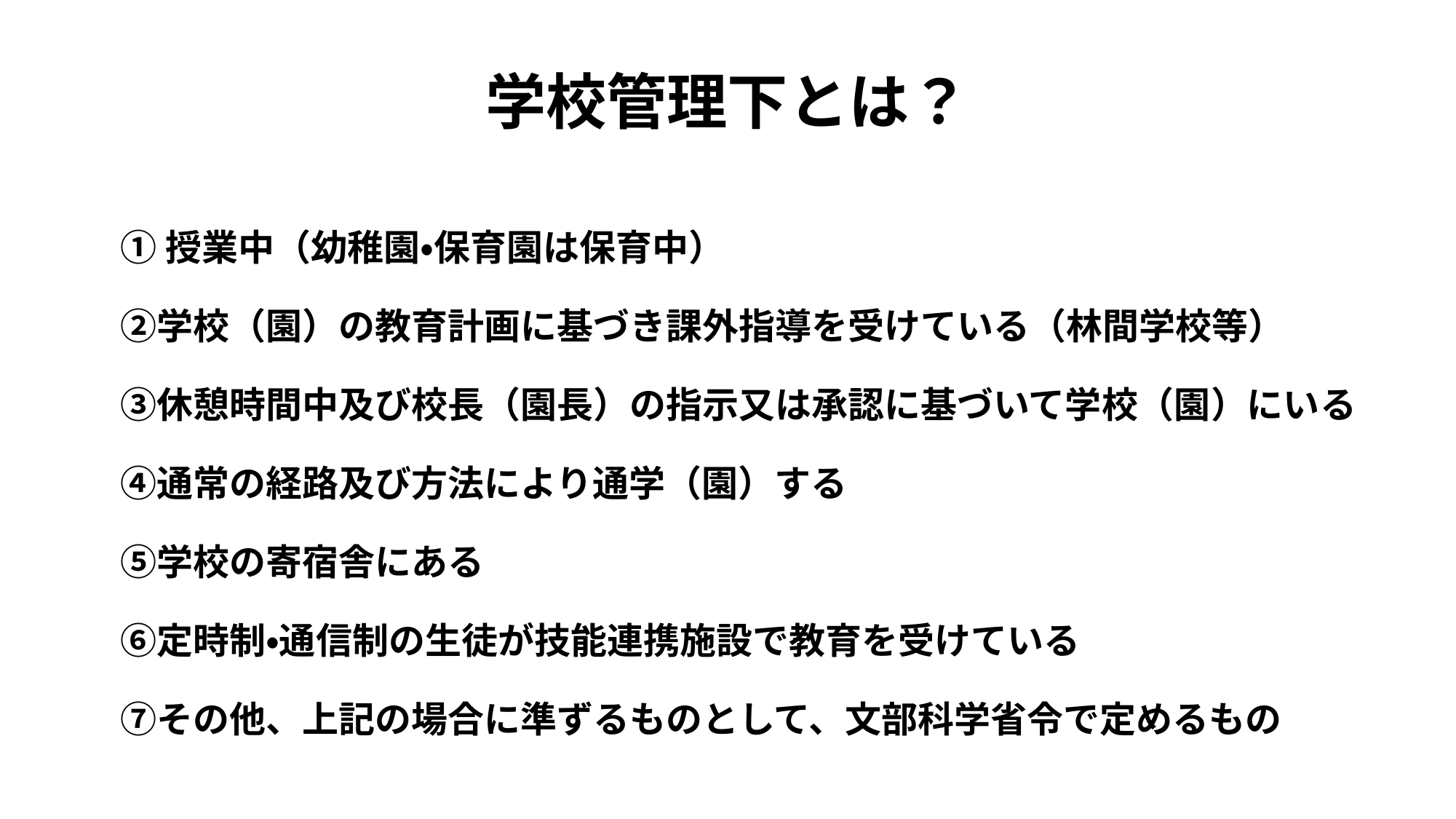

学校管理下とは？
# ①授業中（幼稚園・保育園は保育中） ②学校（園）の教育計画に基づき課外指導を受けている（林間学校等） ③休憩時間中及び校長（園長）の指示又は承認に基づいて学校（園）にいる ④通常の経路及び方法により通学（園）する ⑤学校の寄宿舎にある ⑥定時制・通信制の生徒が技能連携施設で教育を受けている ⑦その他、上記の場合に準ずるものとして、文部科学省令で定めるもの